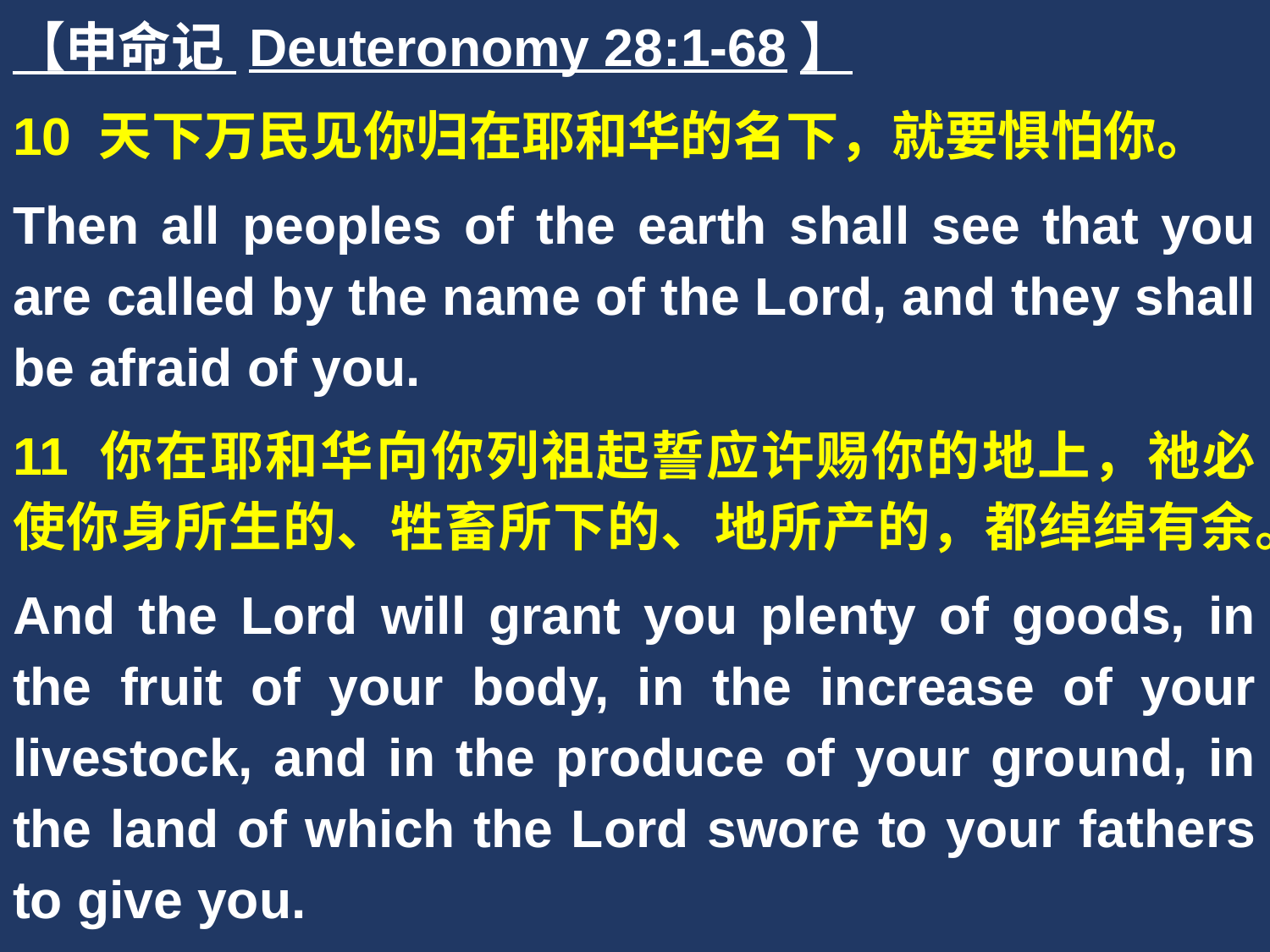

【申命记 Deuteronomy 28:1-68】
10 天下万民见你归在耶和华的名下，就要惧怕你。
Then all peoples of the earth shall see that you are called by the name of the Lord, and they shall be afraid of you.
11 你在耶和华向你列祖起誓应许赐你的地上，祂必使你身所生的、牲畜所下的、地所产的，都绰绰有余。
And the Lord will grant you plenty of goods, in the fruit of your body, in the increase of your livestock, and in the produce of your ground, in the land of which the Lord swore to your fathers to give you.